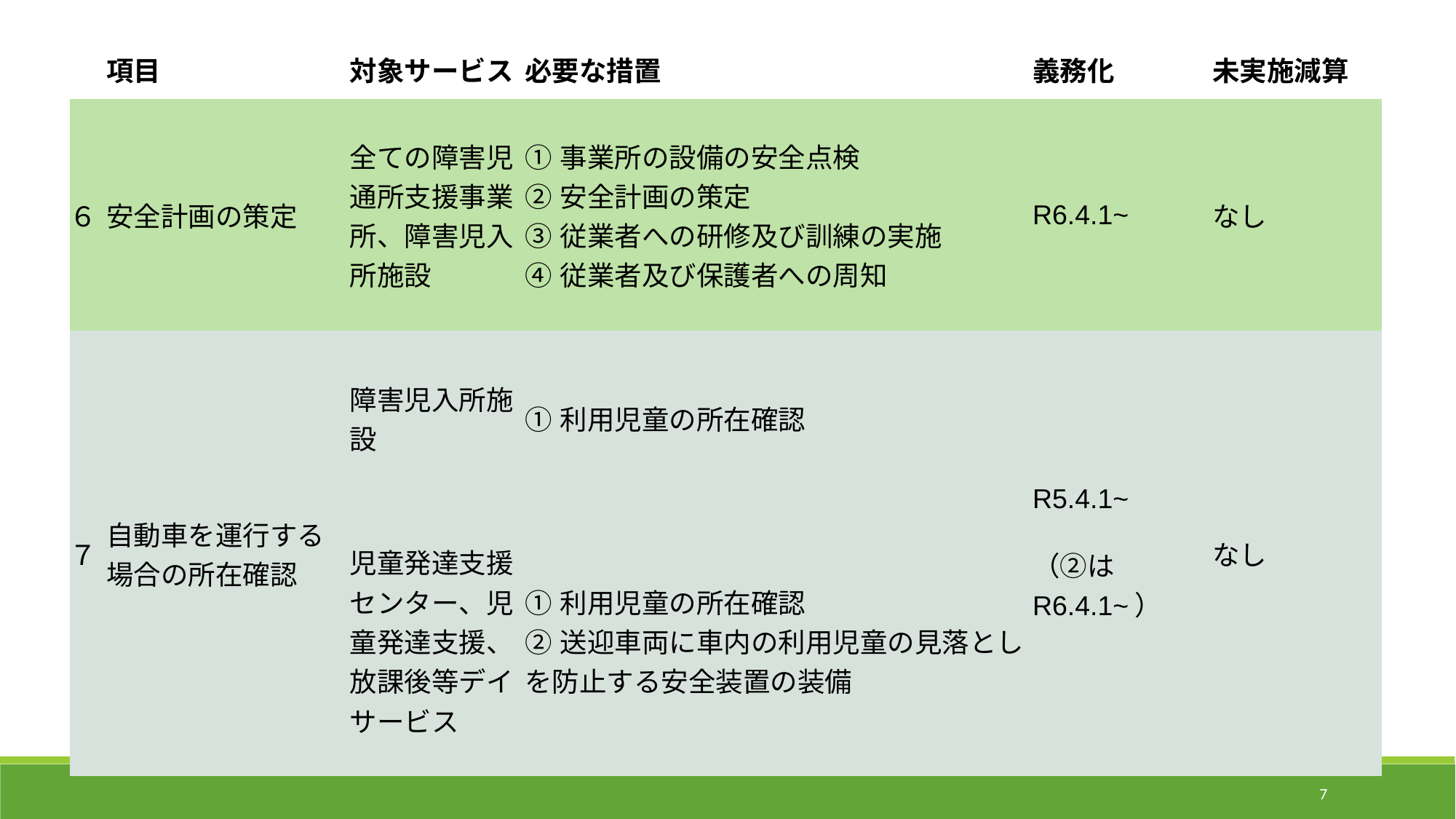

|  | 項目 | 対象サービス | 必要な措置 | 義務化 | 未実施減算 |
| --- | --- | --- | --- | --- | --- |
| ６ | 安全計画の策定 | 全ての障害児通所⽀援事業所、障害児入所施設 | ①事業所の設備の安全点検 ②安全計画の策定 ③従業者への研修及び訓練の実施 ④従業者及び保護者への周知 | R6.4.1~ | なし |
| ７ | 自動車を運行する場合の所在確認 | 障害児入所施設 | ①利用児童の所在確認 | R5.4.1~ （②はR6.4.1~） | なし |
|  |  | 児童発達支援センター、児童発達支援、放課後等デイサービス | ①利用児童の所在確認 ②送迎車両に車内の利用児童の見落としを防止する安全装置の装備 |  |  |
7